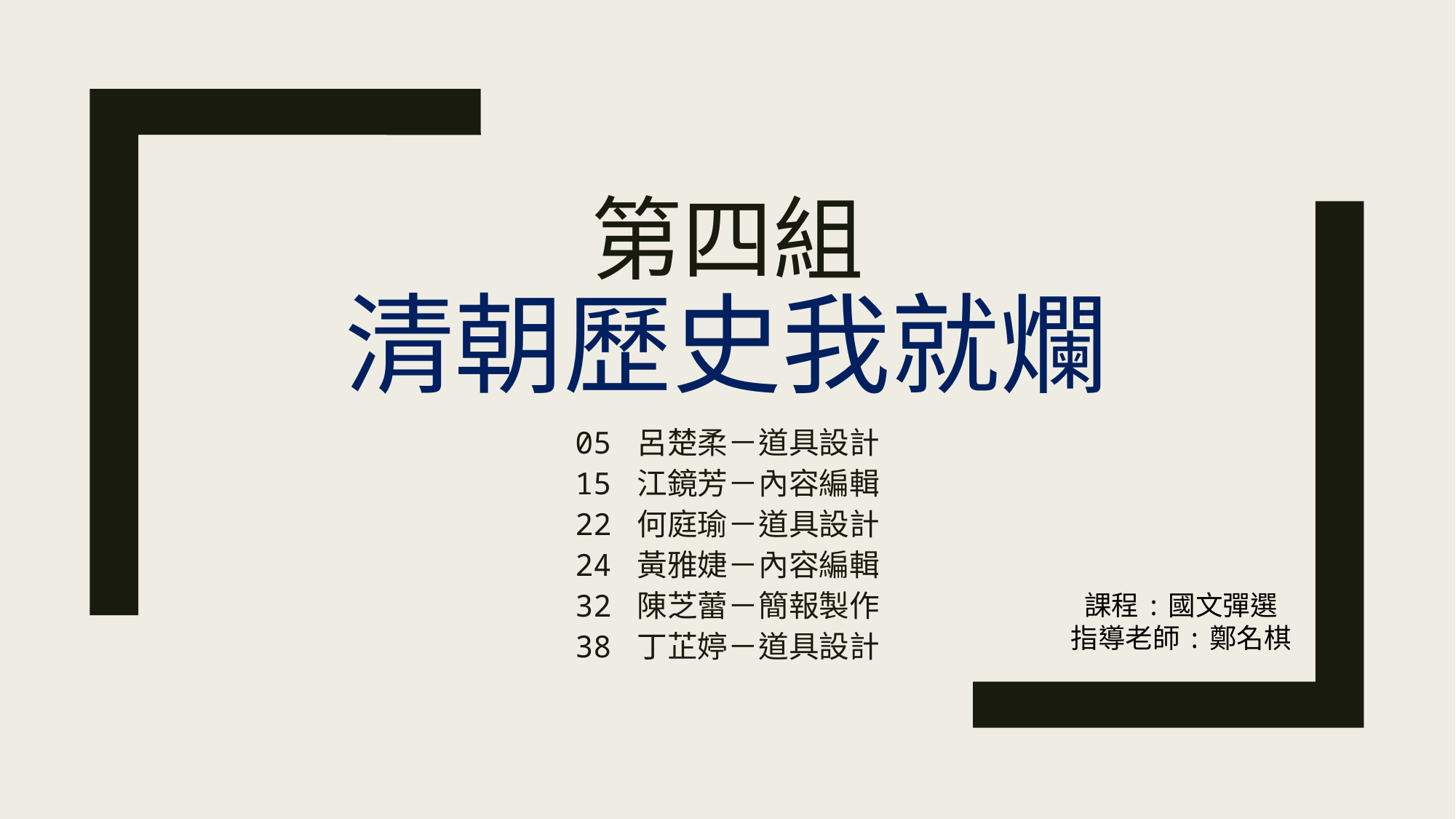

# 第四組 清朝歷史我就爛
05 呂楚柔－道具設計
15 江鏡芳－內容編輯
22 何庭瑜－道具設計
24 黃雅婕－內容編輯
32 陳芝蕾－簡報製作
38 丁芷婷－道具設計
課程:國文彈選
指導老師:鄭名棋